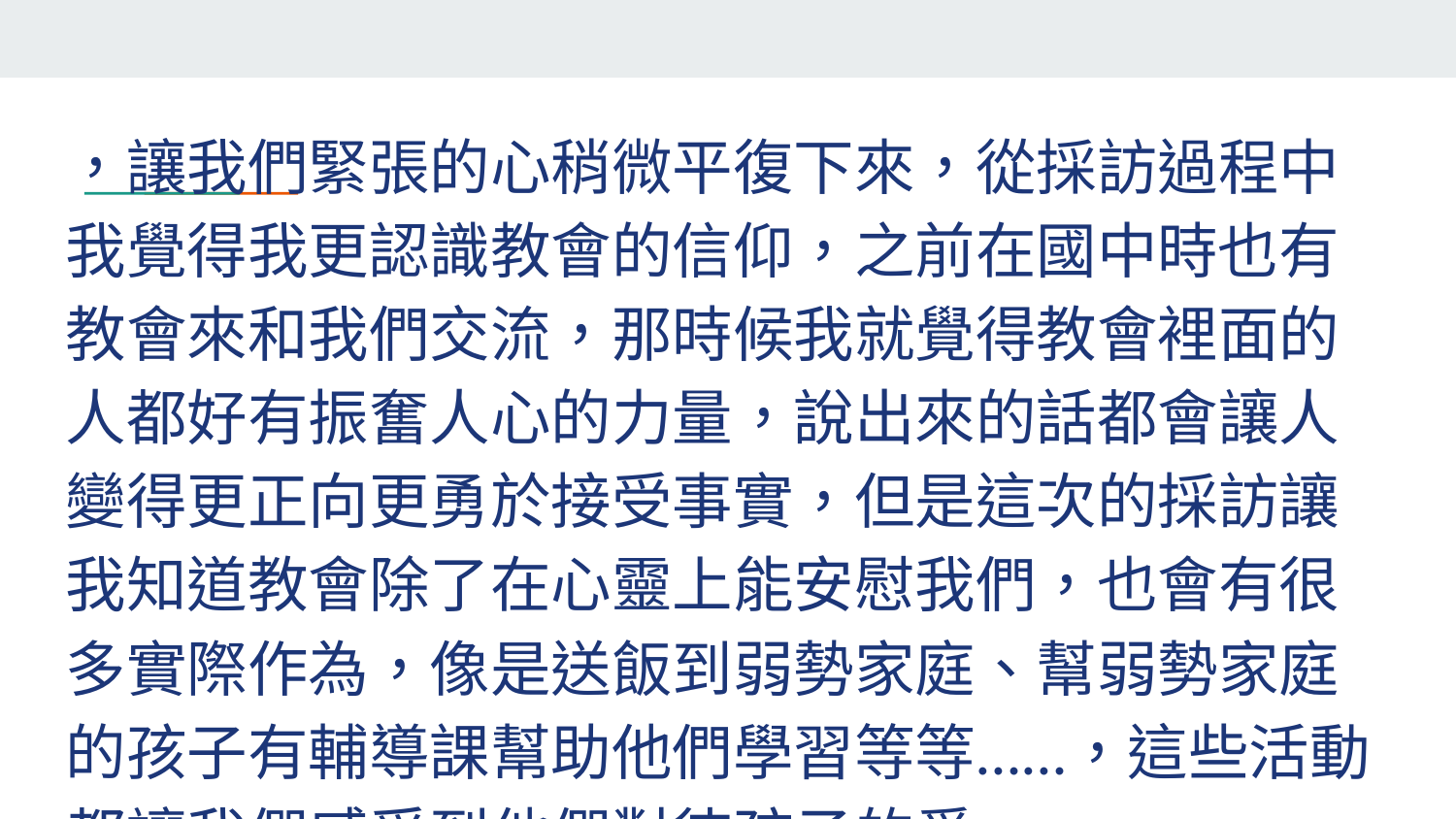

，讓我們緊張的心稍微平復下來，從採訪過程中我覺得我更認識教會的信仰，之前在國中時也有教會來和我們交流，那時候我就覺得教會裡面的人都好有振奮人心的力量，說出來的話都會讓人變得更正向更勇於接受事實，但是這次的採訪讓我知道教會除了在心靈上能安慰我們，也會有很多實際作為，像是送飯到弱勢家庭、幫弱勢家庭的孩子有輔導課幫助他們學習等等……，這些活動都讓我們感受到他們對待孩子的愛